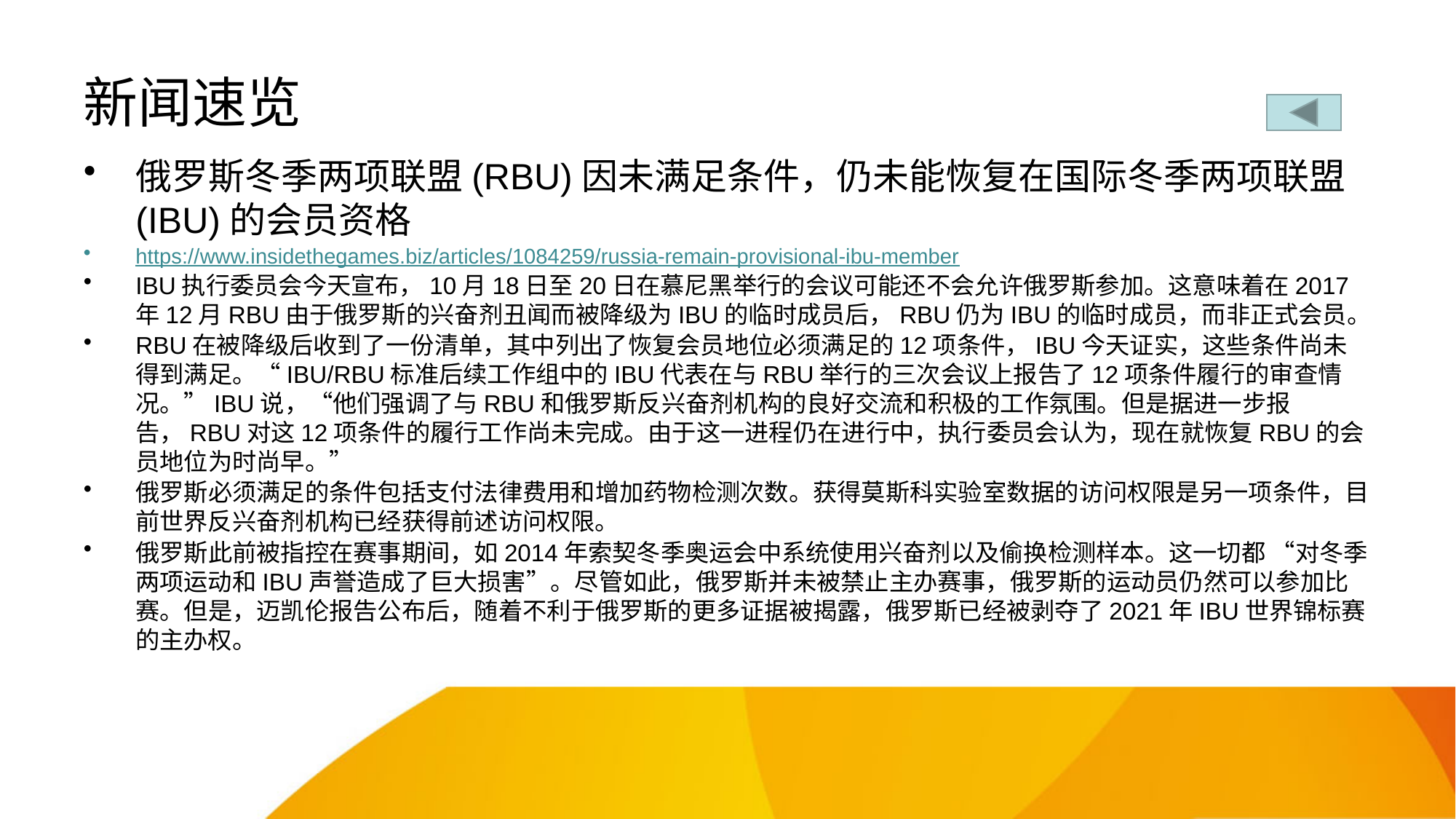

# 新闻速览

俄罗斯冬季两项联盟(RBU)因未满足条件，仍未能恢复在国际冬季两项联盟(IBU)的会员资格
https://www.insidethegames.biz/articles/1084259/russia-remain-provisional-ibu-member
IBU执行委员会今天宣布，10月18日至20日在慕尼黑举行的会议可能还不会允许俄罗斯参加。这意味着在2017年12月RBU由于俄罗斯的兴奋剂丑闻而被降级为IBU的临时成员后，RBU仍为IBU的临时成员，而非正式会员。
RBU在被降级后收到了一份清单，其中列出了恢复会员地位必须满足的12项条件，IBU今天证实，这些条件尚未得到满足。“IBU/RBU标准后续工作组中的IBU代表在与RBU举行的三次会议上报告了12项条件履行的审查情况。”IBU说，“他们强调了与RBU和俄罗斯反兴奋剂机构的良好交流和积极的工作氛围。但是据进一步报告，RBU对这12项条件的履行工作尚未完成。由于这一进程仍在进行中，执行委员会认为，现在就恢复RBU的会员地位为时尚早。”
俄罗斯必须满足的条件包括支付法律费用和增加药物检测次数。获得莫斯科实验室数据的访问权限是另一项条件，目前世界反兴奋剂机构已经获得前述访问权限。
俄罗斯此前被指控在赛事期间，如2014年索契冬季奥运会中系统使用兴奋剂以及偷换检测样本。这一切都 “对冬季两项运动和IBU声誉造成了巨大损害”。尽管如此，俄罗斯并未被禁止主办赛事，俄罗斯的运动员仍然可以参加比赛。但是，迈凯伦报告公布后，随着不利于俄罗斯的更多证据被揭露，俄罗斯已经被剥夺了2021年IBU世界锦标赛的主办权。